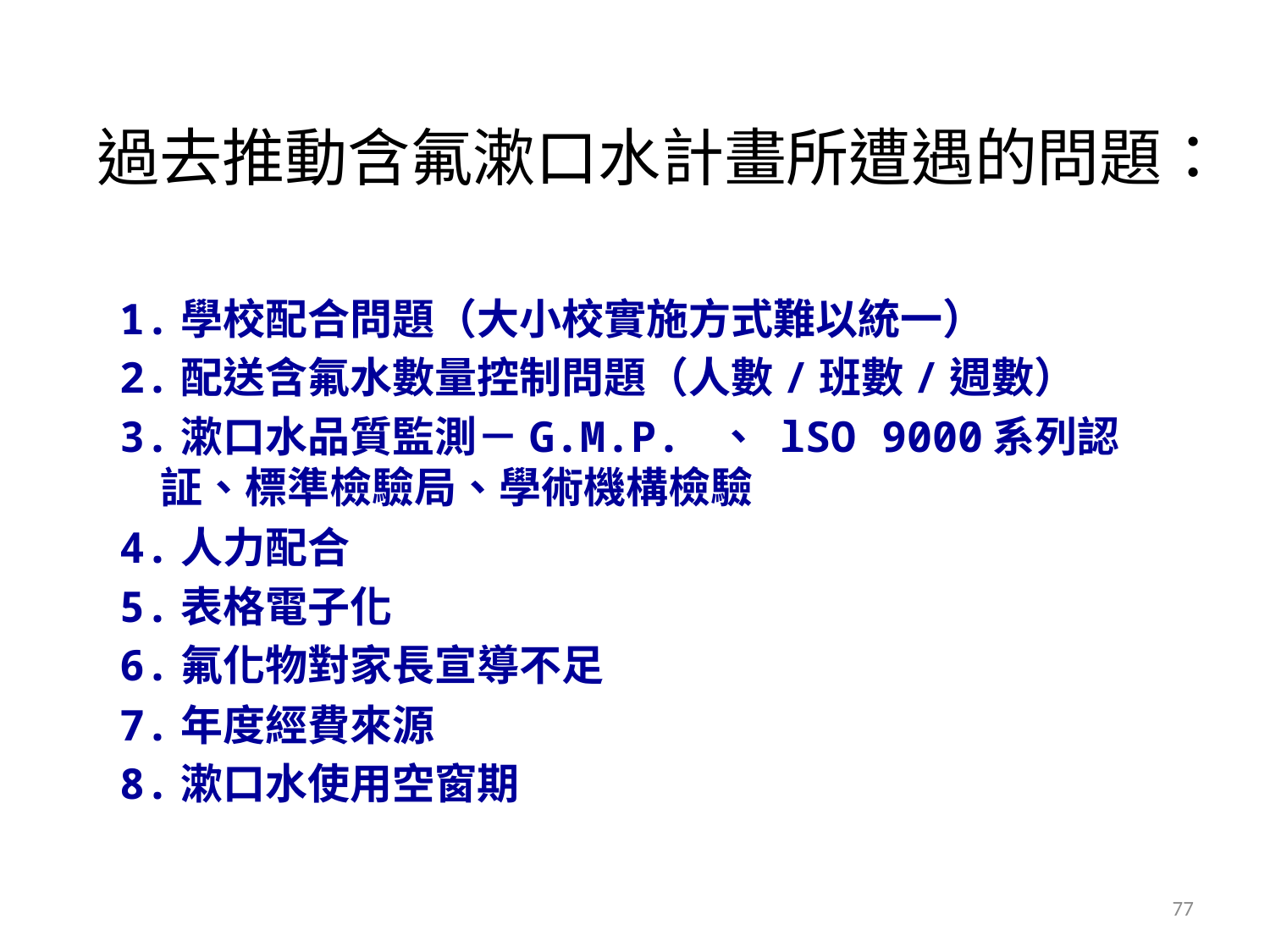

# 過去推動含氟漱口水計畫所遭遇的問題：
1.學校配合問題（大小校實施方式難以統一）
2.配送含氟水數量控制問題（人數/班數/週數）
3.漱口水品質監測－G.M.P. 、 lSO 9000系列認証、標準檢驗局、學術機構檢驗
4.人力配合
5.表格電子化
6.氟化物對家長宣導不足
7.年度經費來源
8.漱口水使用空窗期
77